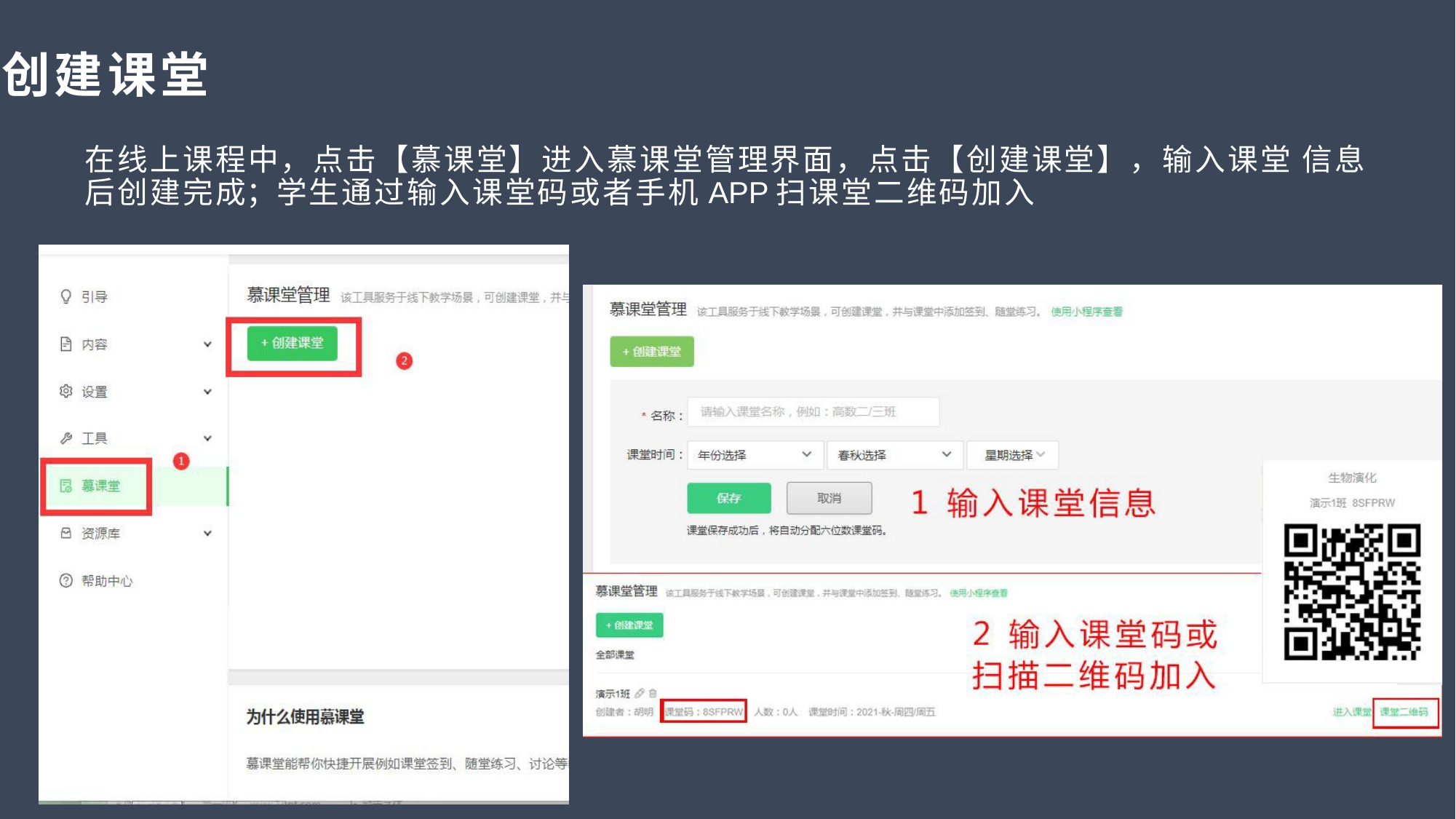

# 创建课堂
在线上课程中，点击【慕课堂】进入慕课堂管理界面，点击【创建课堂】，输入课堂 信息后创建完成；学生通过输入课堂码或者手机APP扫课堂二维码加入